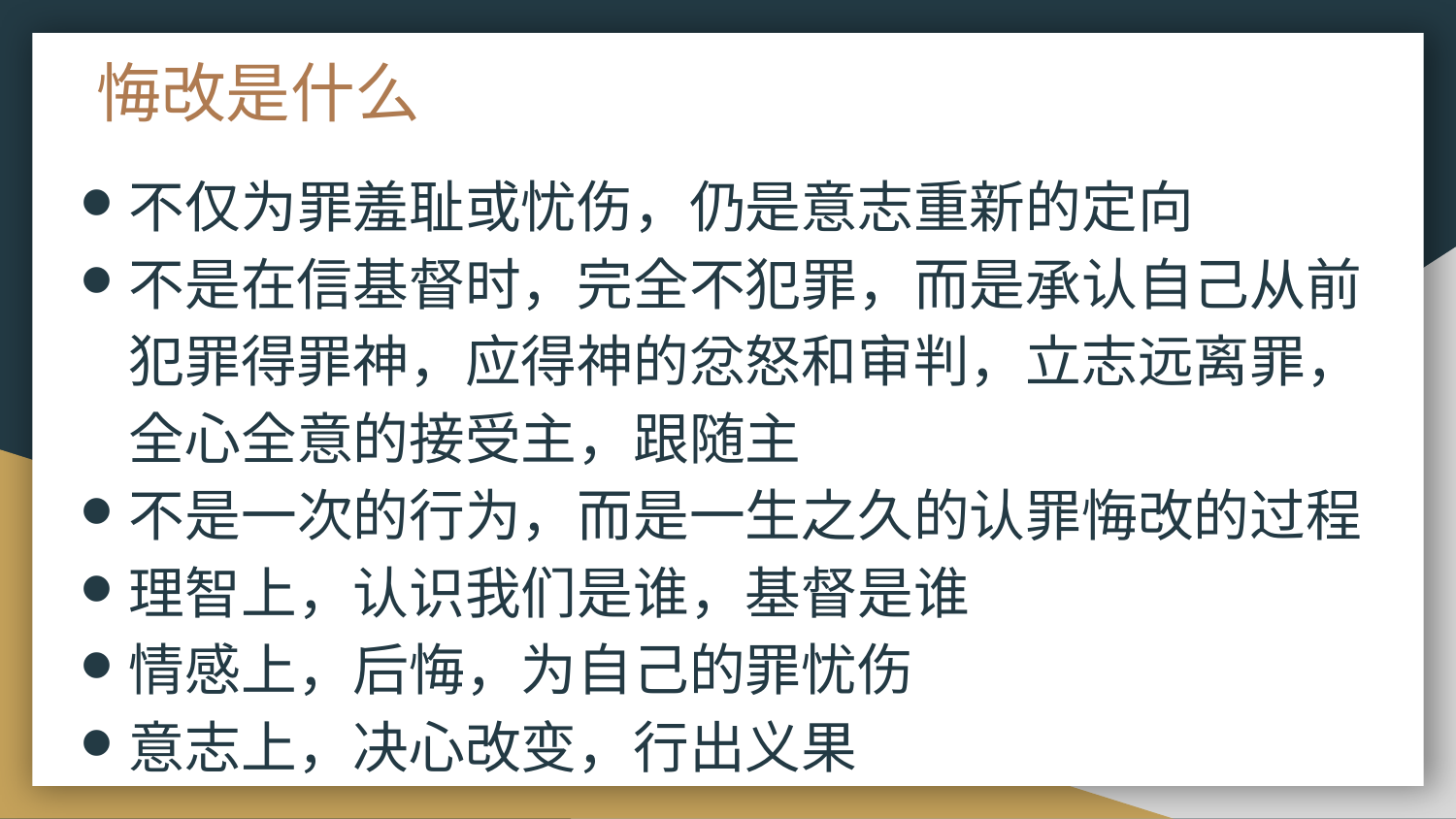

# 悔改是什么
不仅为罪羞耻或忧伤，仍是意志重新的定向
不是在信基督时，完全不犯罪，而是承认自己从前犯罪得罪神，应得神的忿怒和审判，立志远离罪，全心全意的接受主，跟随主
不是一次的行为，而是一生之久的认罪悔改的过程
理智上，认识我们是谁，基督是谁
情感上，后悔，为自己的罪忧伤
意志上，决心改变，行出义果